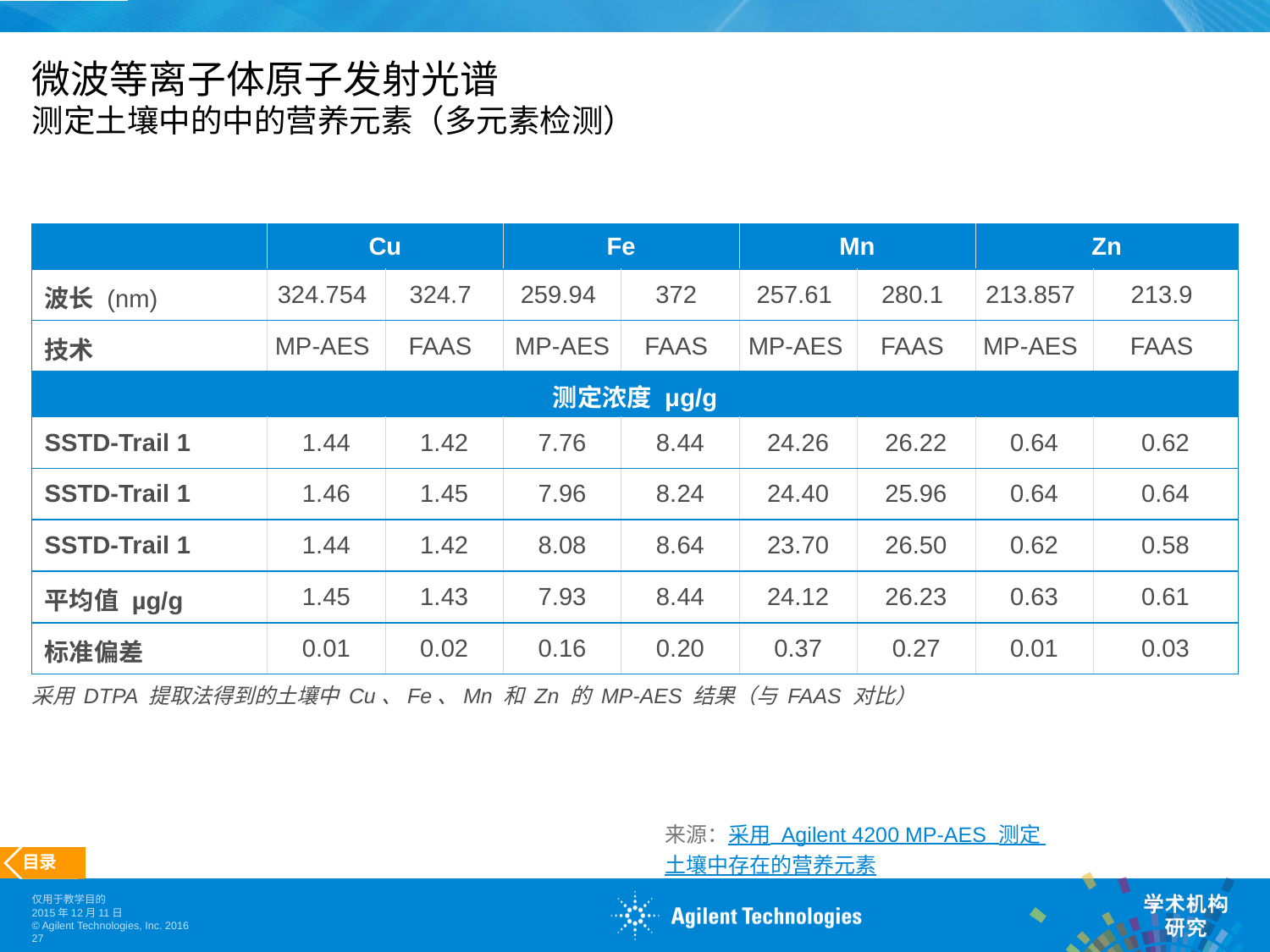

# 微波等离子体原子发射光谱 测定土壤中的中的营养元素（多元素检测）
|  | Cu |  | Fe |  | Mn |  | Zn |  |
| --- | --- | --- | --- | --- | --- | --- | --- | --- |
| 波长 (nm) | 324.754 | 324.7 | 259.94 | 372 | 257.61 | 280.1 | 213.857 | 213.9 |
| 技术 | MP-AES | FAAS | MP-AES | FAAS | MP-AES | FAAS | MP-AES | FAAS |
| 测定浓度 μg/g |  |  |  |  |  |  |  |  |
| SSTD-Trail 1 | 1.44 | 1.42 | 7.76 | 8.44 | 24.26 | 26.22 | 0.64 | 0.62 |
| SSTD-Trail 1 | 1.46 | 1.45 | 7.96 | 8.24 | 24.40 | 25.96 | 0.64 | 0.64 |
| SSTD-Trail 1 | 1.44 | 1.42 | 8.08 | 8.64 | 23.70 | 26.50 | 0.62 | 0.58 |
| 平均值 µg/g | 1.45 | 1.43 | 7.93 | 8.44 | 24.12 | 26.23 | 0.63 | 0.61 |
| 标准偏差 | 0.01 | 0.02 | 0.16 | 0.20 | 0.37 | 0.27 | 0.01 | 0.03 |
采用 DTPA 提取法得到的土壤中 Cu、Fe、Mn 和 Zn 的 MP-AES 结果（与 FAAS 对比）
来源：采用  Agilent 4200 MP-AES  测定 土壤中存在的营养元素
目录